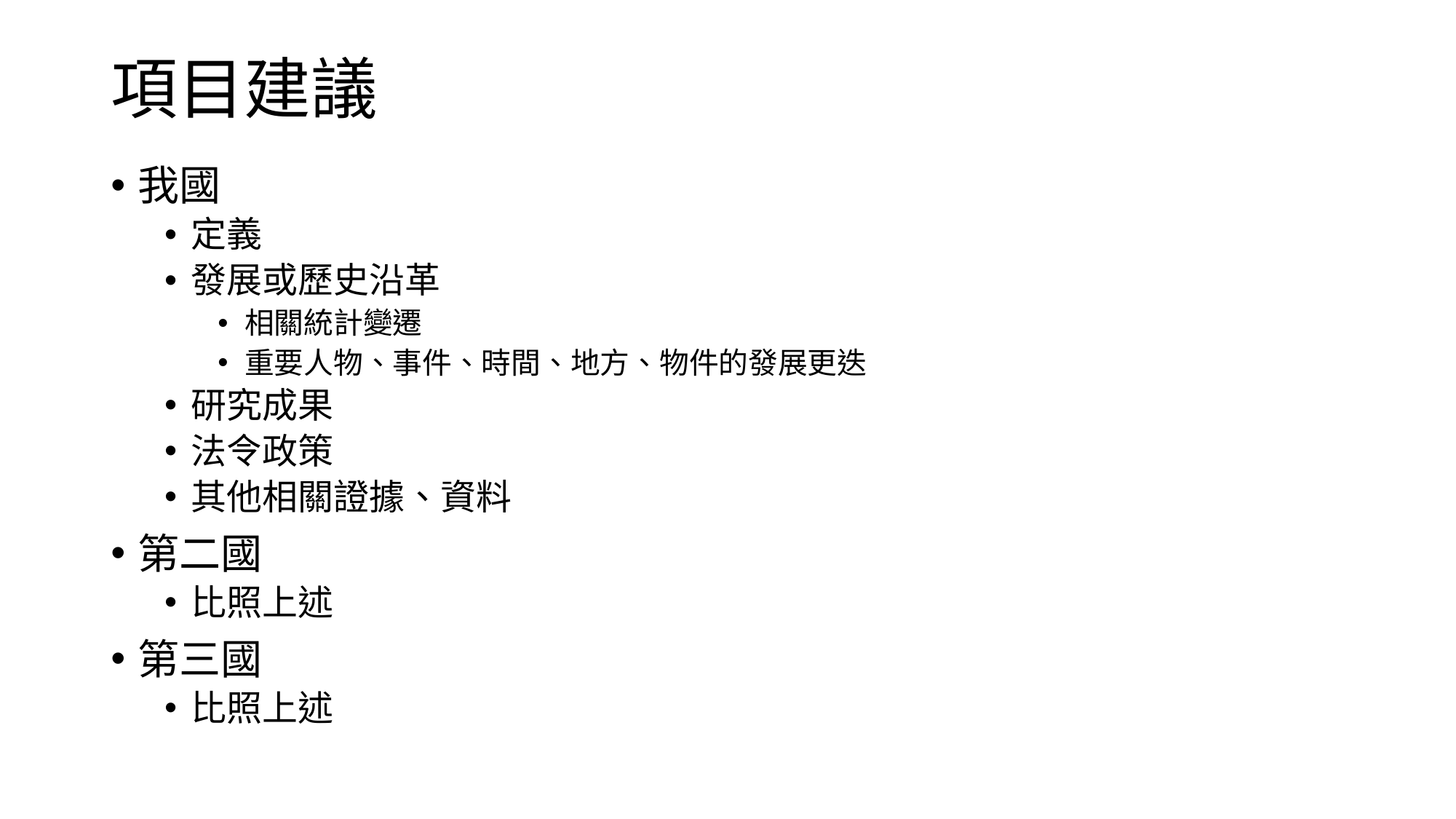

# 項目建議
我國
定義
發展或歷史沿革
相關統計變遷
重要人物、事件、時間、地方、物件的發展更迭
研究成果
法令政策
其他相關證據、資料
第二國
比照上述
第三國
比照上述